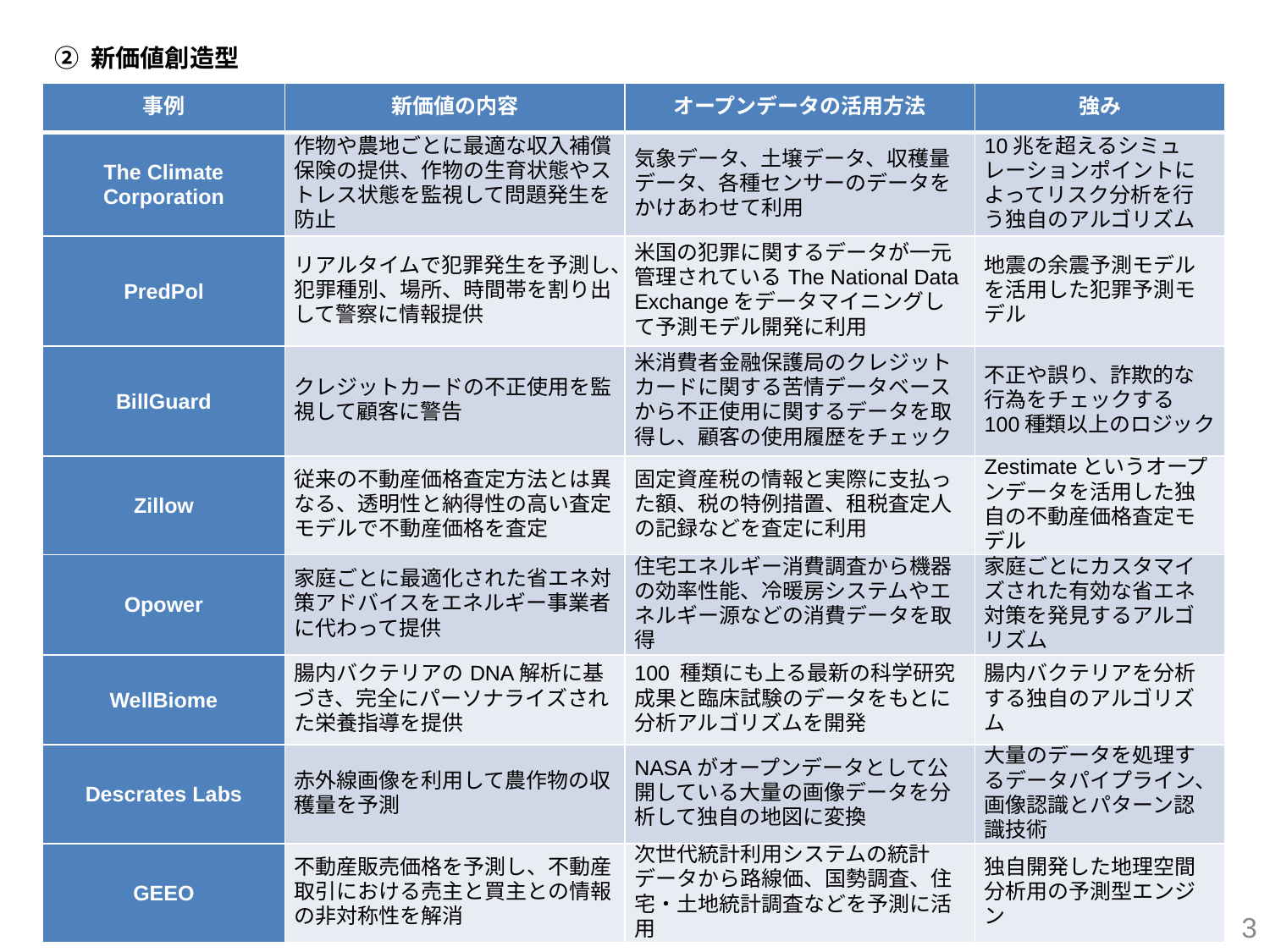

② 新価値創造型
| 事例 | 新価値の内容 | オープンデータの活用方法 | 強み |
| --- | --- | --- | --- |
| The Climate Corporation | 作物や農地ごとに最適な収入補償保険の提供、作物の生育状態やストレス状態を監視して問題発生を防止 | 気象データ、土壌データ、収穫量データ、各種センサーのデータをかけあわせて利用 | 10兆を超えるシミュレーションポイントによってリスク分析を行う独自のアルゴリズム |
| PredPol | リアルタイムで犯罪発生を予測し、犯罪種別、場所、時間帯を割り出して警察に情報提供 | 米国の犯罪に関するデータが一元管理されているThe National Data Exchangeをデータマイニングして予測モデル開発に利用 | 地震の余震予測モデルを活用した犯罪予測モデル |
| BillGuard | クレジットカードの不正使用を監視して顧客に警告 | 米消費者金融保護局のクレジットカードに関する苦情データベースから不正使用に関するデータを取得し、顧客の使用履歴をチェック | 不正や誤り、詐欺的な行為をチェックする100種類以上のロジック |
| Zillow | 従来の不動産価格査定方法とは異なる、透明性と納得性の高い査定モデルで不動産価格を査定 | 固定資産税の情報と実際に支払った額、税の特例措置、租税査定人の記録などを査定に利用 | Zestimateというオープンデータを活用した独自の不動産価格査定モデル |
| Opower | 家庭ごとに最適化された省エネ対策アドバイスをエネルギー事業者に代わって提供 | 住宅エネルギー消費調査から機器の効率性能、冷暖房システムやエネルギー源などの消費データを取得 | 家庭ごとにカスタマイズされた有効な省エネ対策を発見するアルゴリズム |
| WellBiome | 腸内バクテリアのDNA解析に基づき、完全にパーソナライズされた栄養指導を提供 | 100 種類にも上る最新の科学研究成果と臨床試験のデータをもとに分析アルゴリズムを開発 | 腸内バクテリアを分析する独自のアルゴリズム |
| Descrates Labs | 赤外線画像を利用して農作物の収穫量を予測 | NASAがオープンデータとして公開している大量の画像データを分析して独自の地図に変換 | 大量のデータを処理するデータパイプライン、画像認識とパターン認識技術 |
| GEEO | 不動産販売価格を予測し、不動産取引における売主と買主との情報の非対称性を解消 | 次世代統計利用システムの統計データから路線価、国勢調査、住宅・土地統計調査などを予測に活用 | 独自開発した地理空間分析用の予測型エンジン |
3